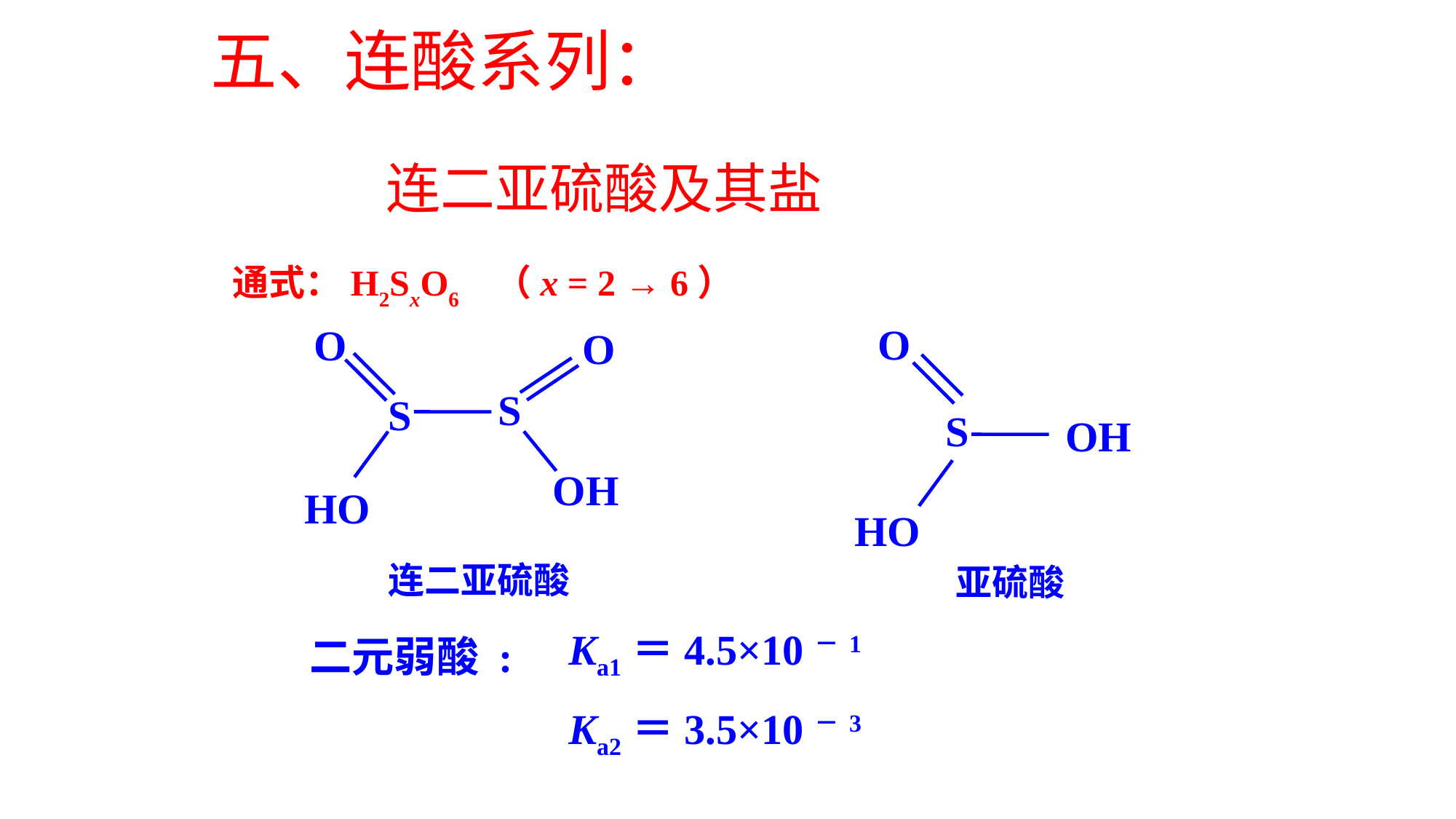

五、连酸系列：
连二亚硫酸及其盐
通式：H2SxO6   （x = 2 → 6）
O
O
O

S
S
OH

OH

HO
HO
连二亚硫酸
亚硫酸
          Ka1＝4.5×10－1
          Ka2＝3.5×10－3
二元弱酸 :

S